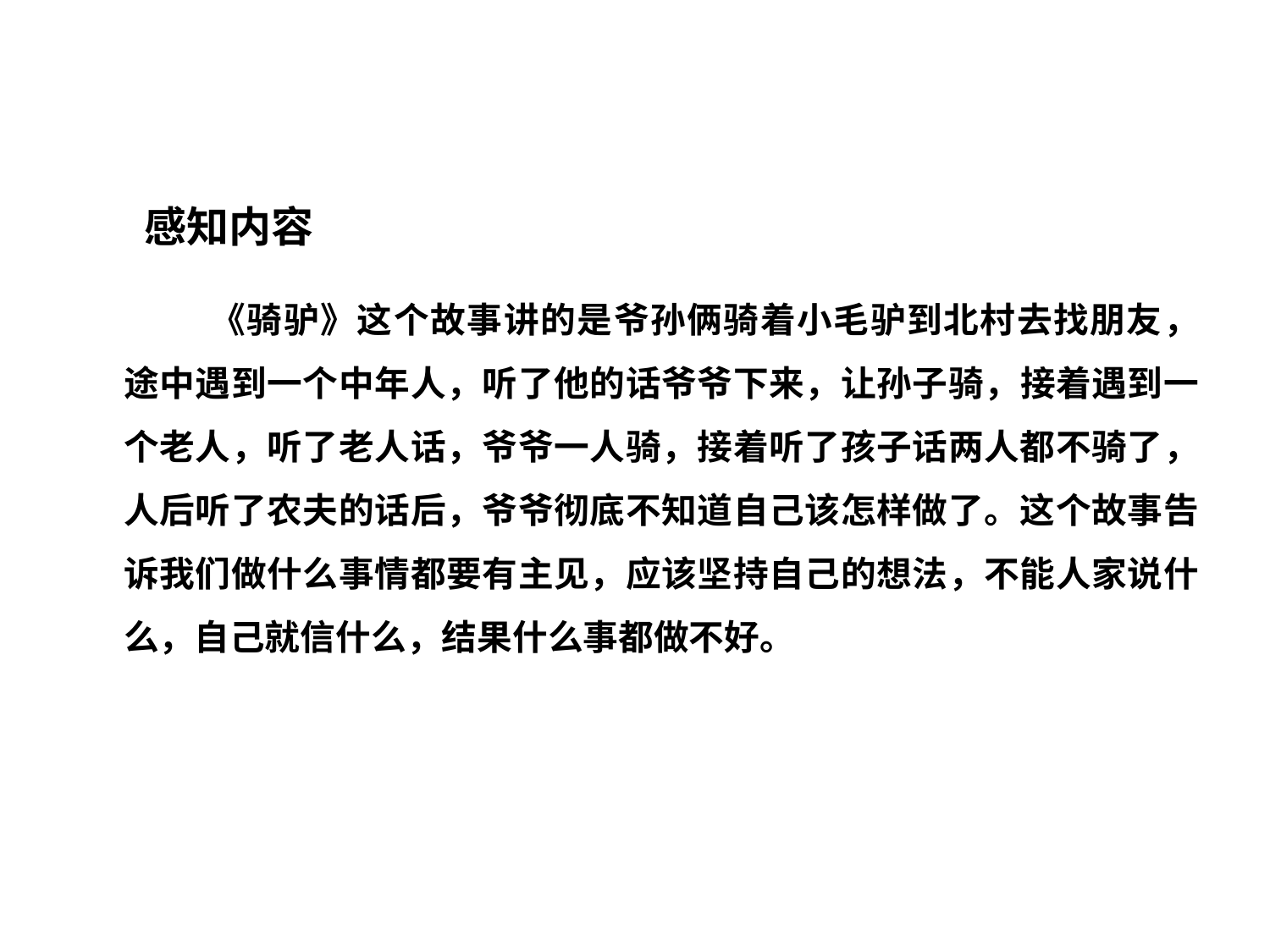

感知内容
《骑驴》这个故事讲的是爷孙俩骑着小毛驴到北村去找朋友，途中遇到一个中年人，听了他的话爷爷下来，让孙子骑，接着遇到一个老人，听了老人话，爷爷一人骑，接着听了孩子话两人都不骑了，人后听了农夫的话后，爷爷彻底不知道自己该怎样做了。这个故事告诉我们做什么事情都要有主见，应该坚持自己的想法，不能人家说什么，自己就信什么，结果什么事都做不好。